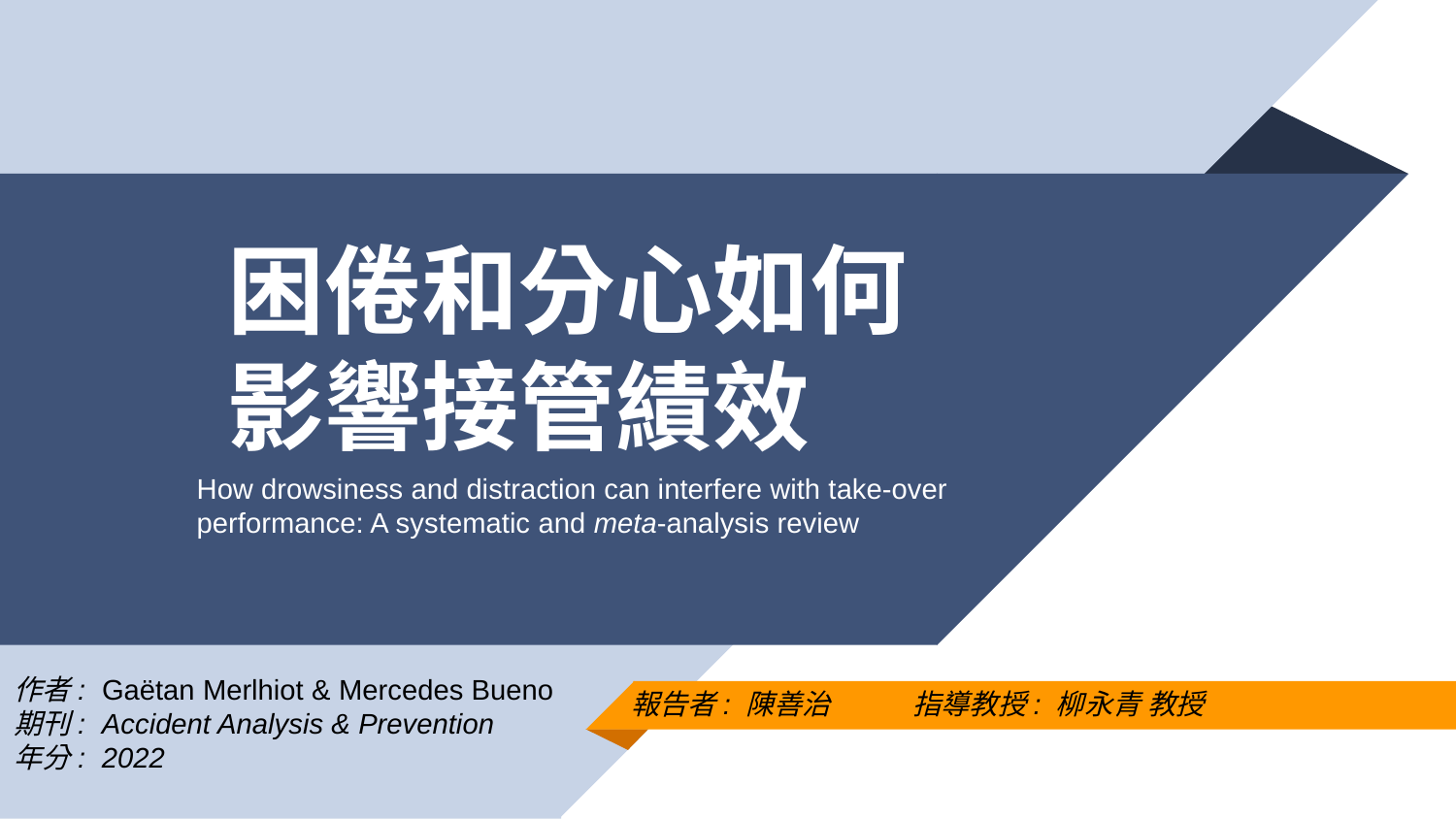

# 困倦和分心如何影響接管績效
How drowsiness and distraction can interfere with take-over performance: A systematic and meta-analysis review
作者:  Gaëtan Merlhiot & Mercedes Bueno
期刊:  Accident Analysis & Prevention
年分:  2022
報告者: 陳善治             指導教授: 柳永青 教授